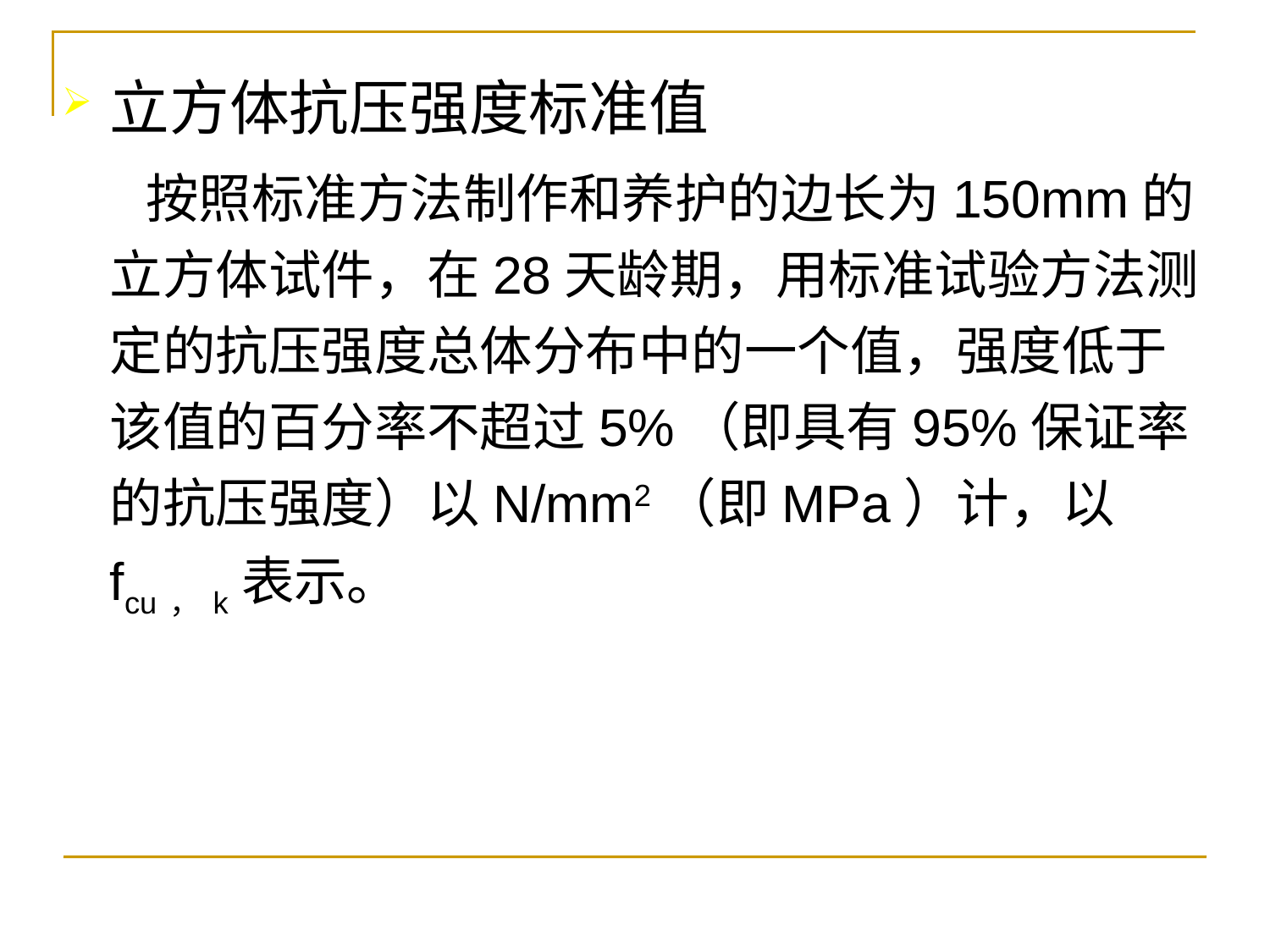

# 立方体抗压强度标准值
      按照标准方法制作和养护的边长为150mm的立方体试件，在28天龄期，用标准试验方法测定的抗压强度总体分布中的一个值，强度低于该值的百分率不超过5%（即具有95%保证率的抗压强度）以N/mm2（即MPa）计，以fcu，k表示。